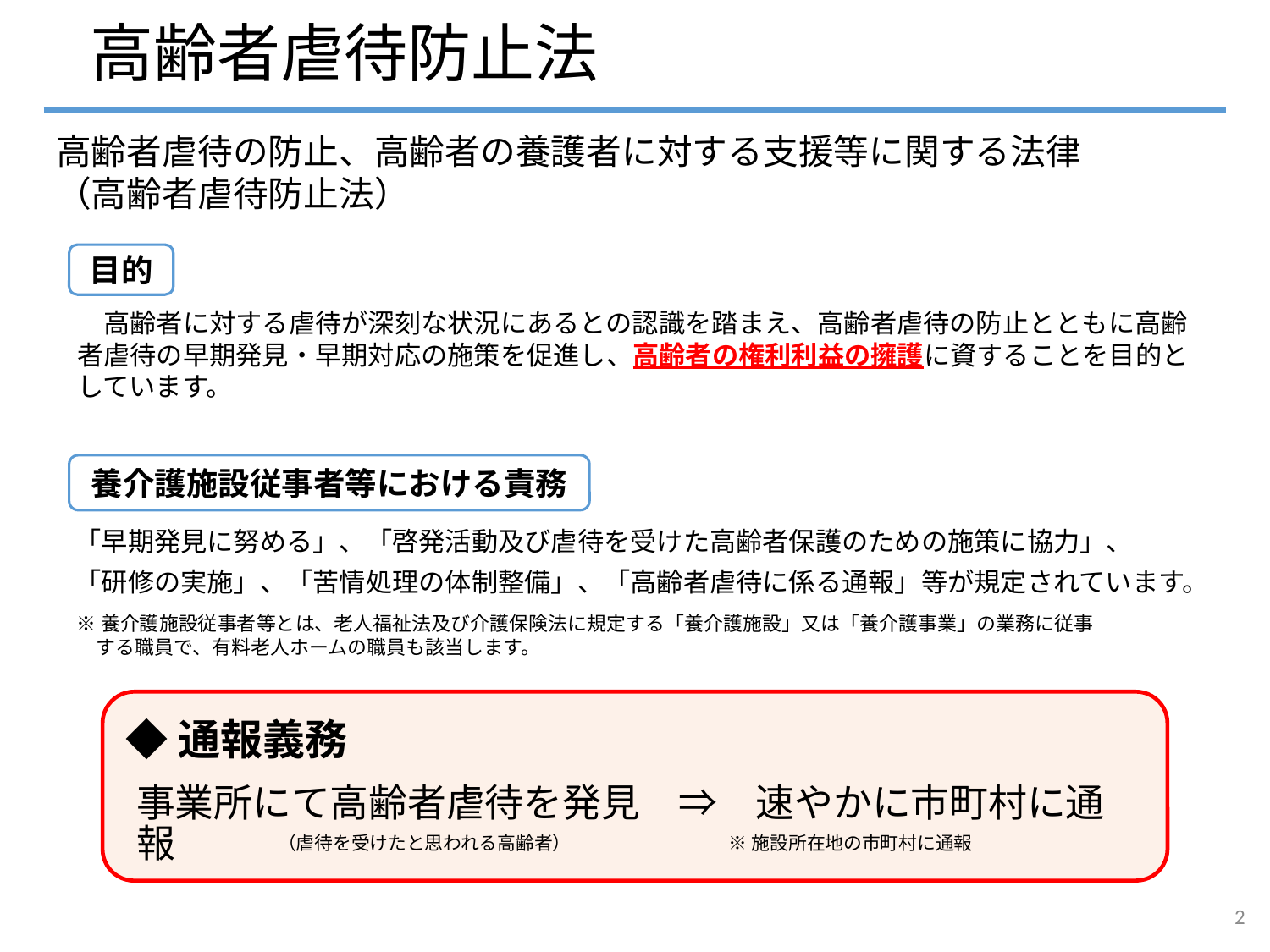

# 高齢者虐待防止法
高齢者虐待の防止、高齢者の養護者に対する支援等に関する法律
（高齢者虐待防止法）
目的
　高齢者に対する虐待が深刻な状況にあるとの認識を踏まえ、高齢者虐待の防止とともに高齢者虐待の早期発見・早期対応の施策を促進し、高齢者の権利利益の擁護に資することを目的としています。
養介護施設従事者等における責務
「早期発見に努める」、「啓発活動及び虐待を受けた高齢者保護のための施策に協力」、
「研修の実施」、「苦情処理の体制整備」、「高齢者虐待に係る通報」等が規定されています。
※養介護施設従事者等とは、老人福祉法及び介護保険法に規定する「養介護施設」又は「養介護事業」の業務に従事
　する職員で、有料老人ホームの職員も該当します。

◆通報義務
事業所にて高齢者虐待を発見　⇒　速やかに市町村に通報
（虐待を受けたと思われる高齢者）
※施設所在地の市町村に通報
2